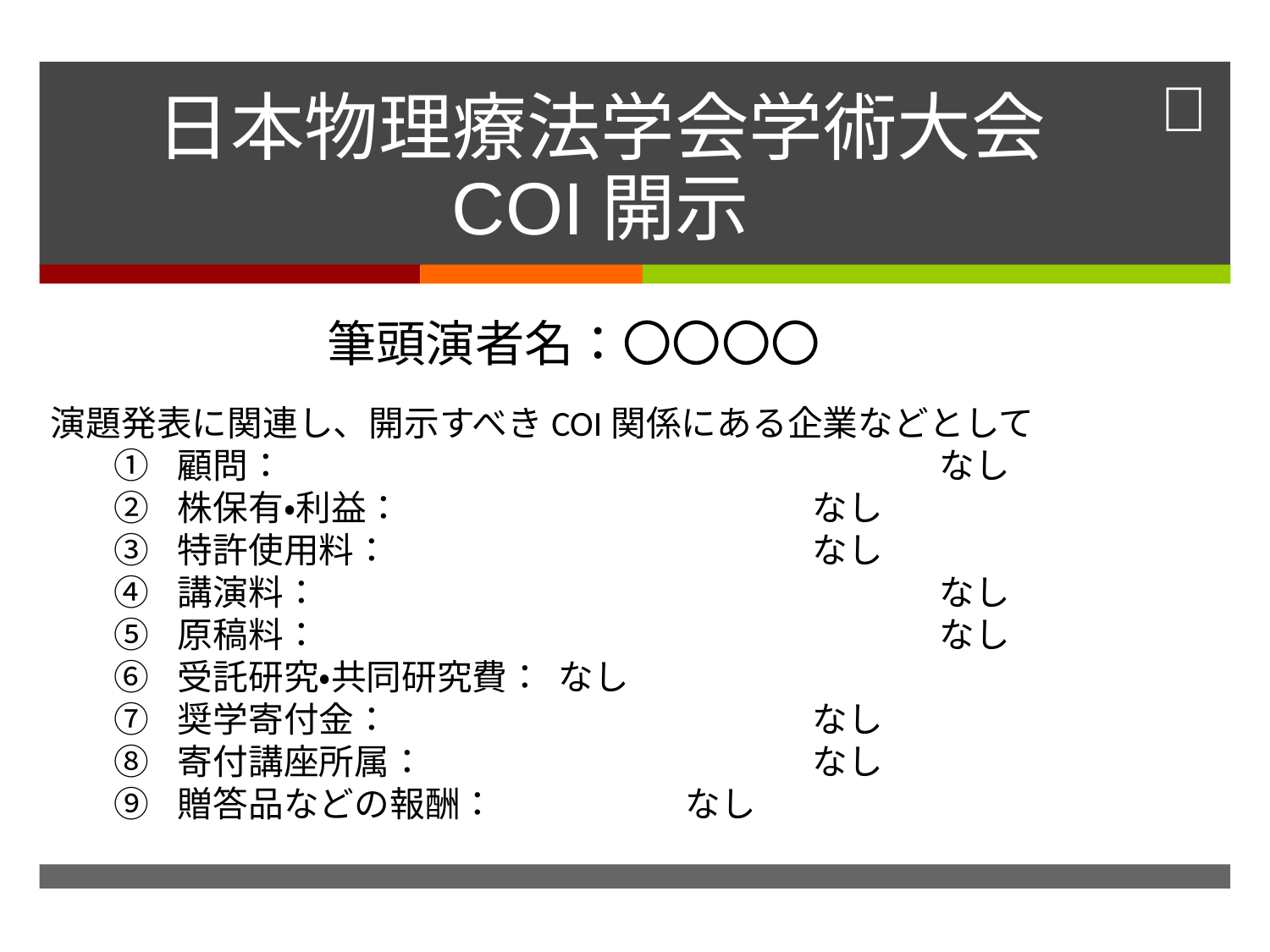

# 日本物理療法学会学術大会 COI開示
筆頭演者名：〇〇〇〇
演題発表に関連し、開示すべきCOI関係にある企業などとして
顧問：						なし
株保有・利益：				なし
特許使用料：				なし
講演料：					なし
原稿料：					なし
受託研究・共同研究費：	なし
奨学寄付金：				なし
寄付講座所属：				なし
贈答品などの報酬：		なし